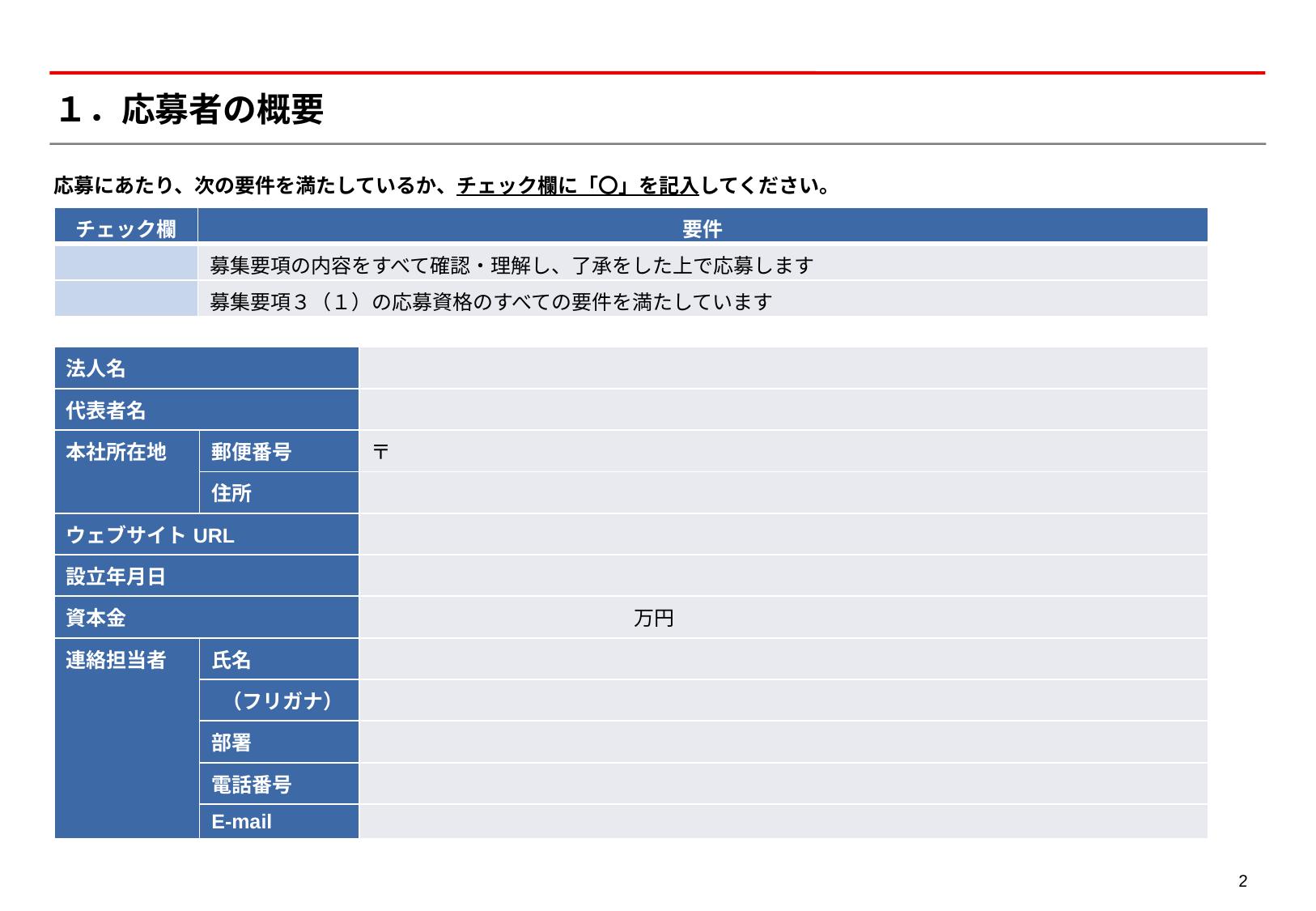

# １．応募者の概要
応募にあたり、次の要件を満たしているか、チェック欄に「〇」を記入してください。
| チェック欄 | 要件 |
| --- | --- |
|  | 募集要項の内容をすべて確認・理解し、了承をした上で応募します |
|  | 募集要項３（１）の応募資格のすべての要件を満たしています |
| 法人名 |  |  |
| --- | --- | --- |
| 代表者名 |  |  |
| 本社所在地 | 郵便番号 | 〒 |
|  | 住所 |  |
| ウェブサイトURL |  |  |
| 設立年月日 |  |  |
| 資本金 |  | 万円 |
| 連絡担当者 | 氏名 |  |
|  | （フリガナ） |  |
|  | 部署 |  |
|  | 電話番号 |  |
|  | E-mail |  |